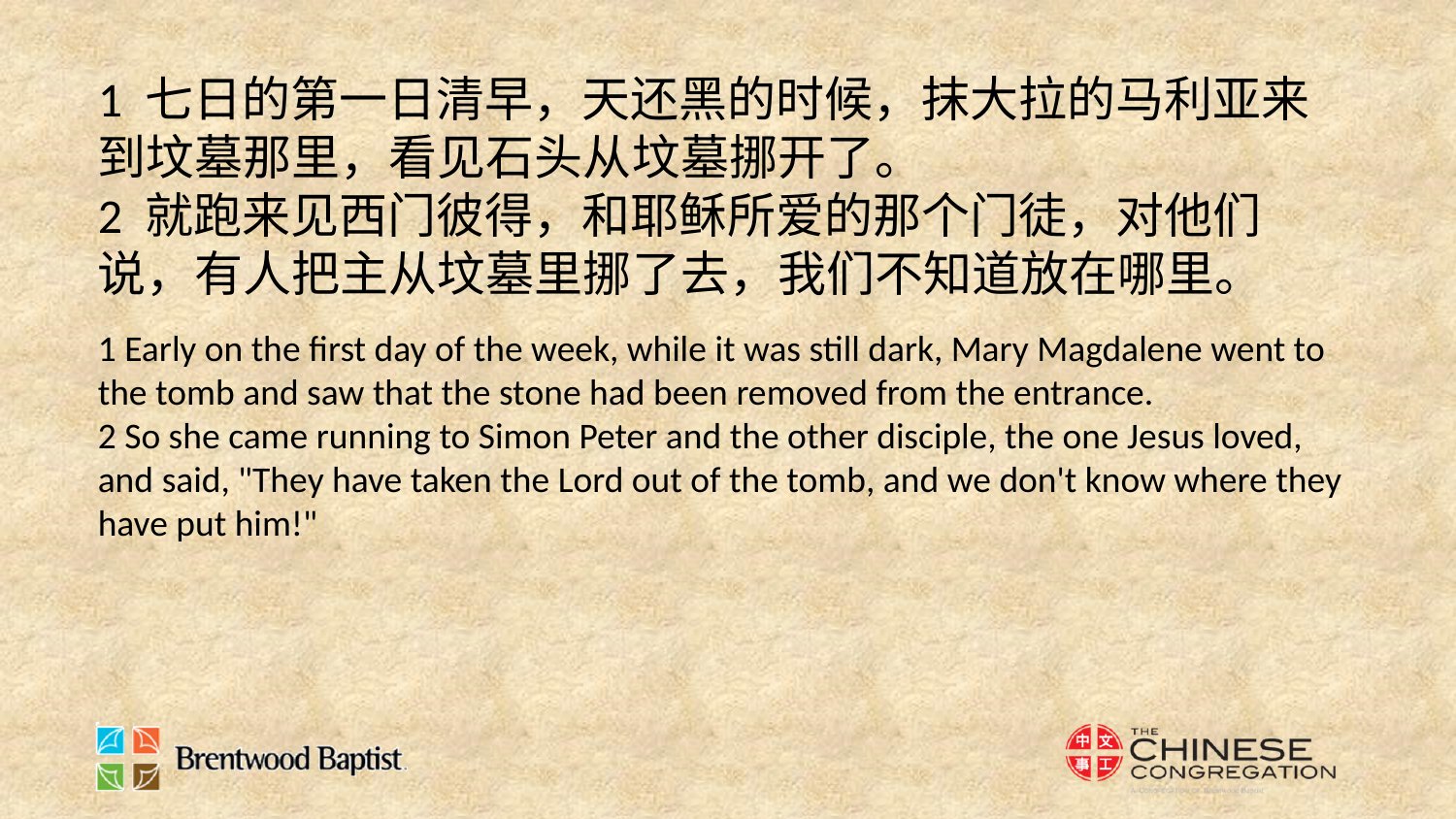

1 七日的第一日清早，天还黑的时候，抹大拉的马利亚来到坟墓那里，看见石头从坟墓挪开了。
2 就跑来见西门彼得，和耶稣所爱的那个门徒，对他们说，有人把主从坟墓里挪了去，我们不知道放在哪里。

1 Early on the first day of the week, while it was still dark, Mary Magdalene went to the tomb and saw that the stone had been removed from the entrance.
2 So she came running to Simon Peter and the other disciple, the one Jesus loved, and said, "They have taken the Lord out of the tomb, and we don't know where they have put him!"